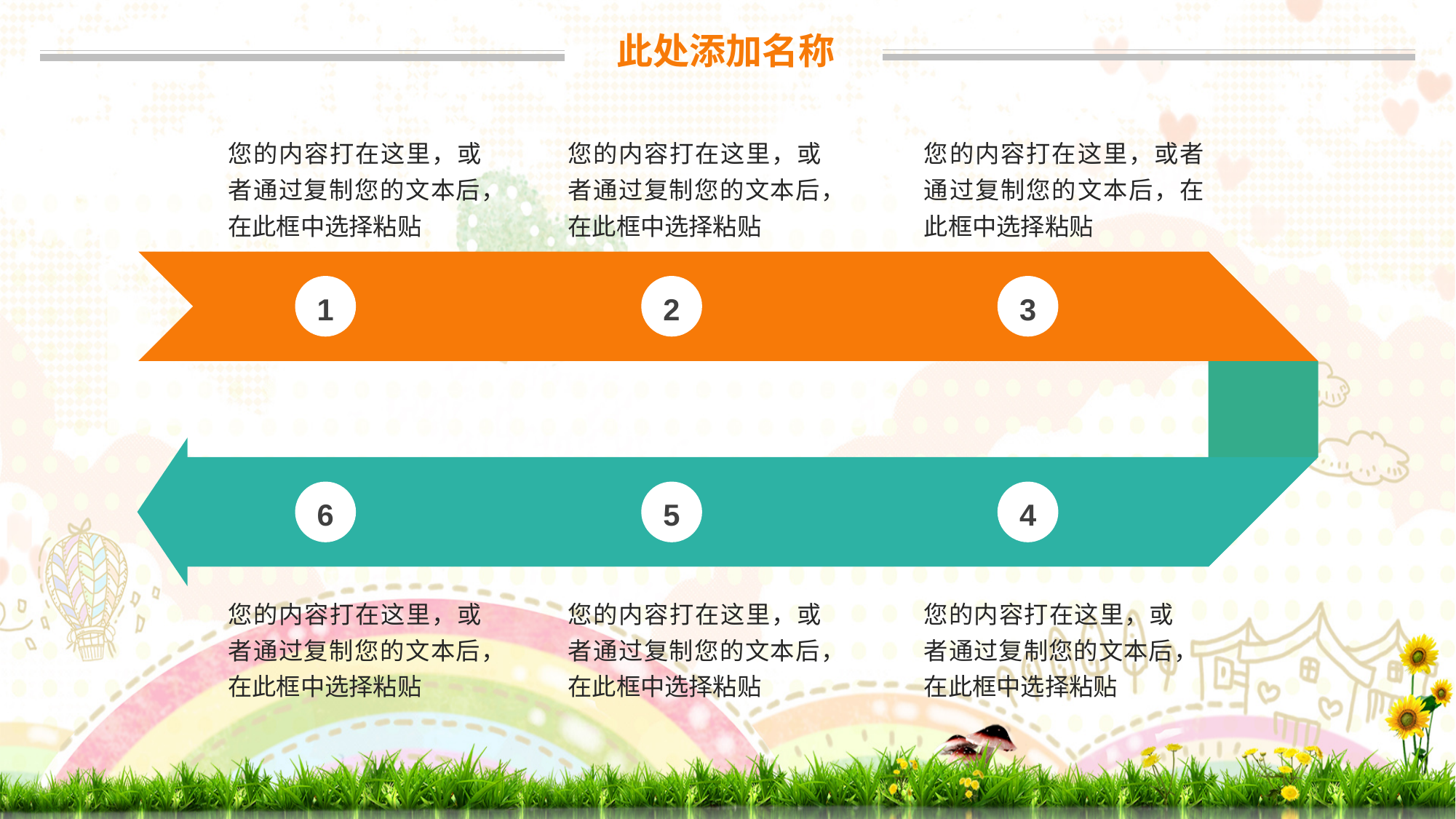

此处添加名称
您的内容打在这里，或者通过复制您的文本后，在此框中选择粘贴
您的内容打在这里，或者通过复制您的文本后，在此框中选择粘贴
您的内容打在这里，或者通过复制您的文本后，在此框中选择粘贴

1
2
3

6
5
4
您的内容打在这里，或者通过复制您的文本后，在此框中选择粘贴
您的内容打在这里，或者通过复制您的文本后，在此框中选择粘贴
您的内容打在这里，或者通过复制您的文本后，在此框中选择粘贴